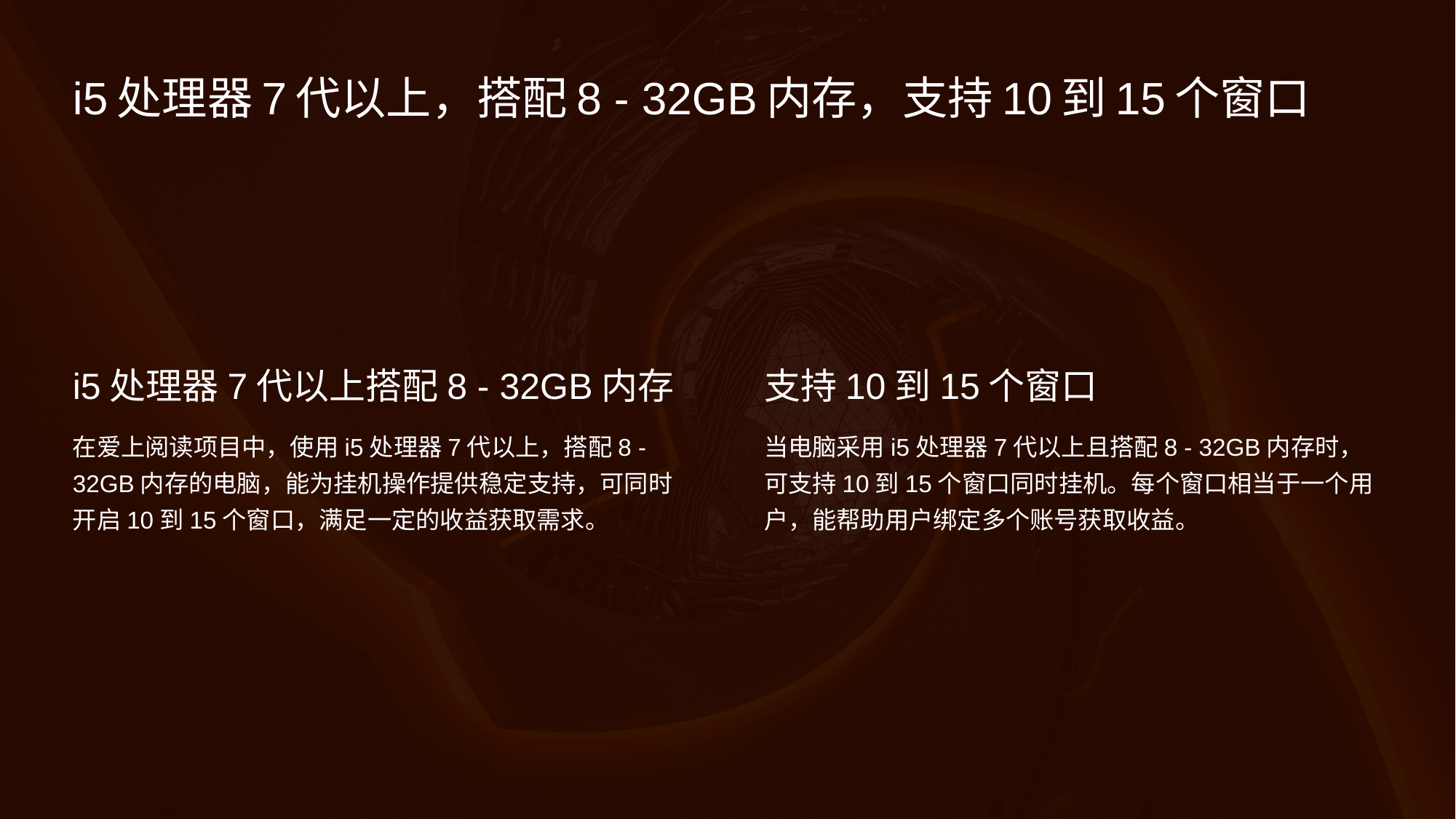

i5处理器7代以上，搭配8 - 32GB内存，支持10到15个窗口
i5处理器7代以上搭配8 - 32GB内存
支持10到15个窗口
在爱上阅读项目中，使用i5处理器7代以上，搭配8 - 32GB内存的电脑，能为挂机操作提供稳定支持，可同时开启10到15个窗口，满足一定的收益获取需求。
当电脑采用i5处理器7代以上且搭配8 - 32GB内存时，可支持10到15个窗口同时挂机。每个窗口相当于一个用户，能帮助用户绑定多个账号获取收益。